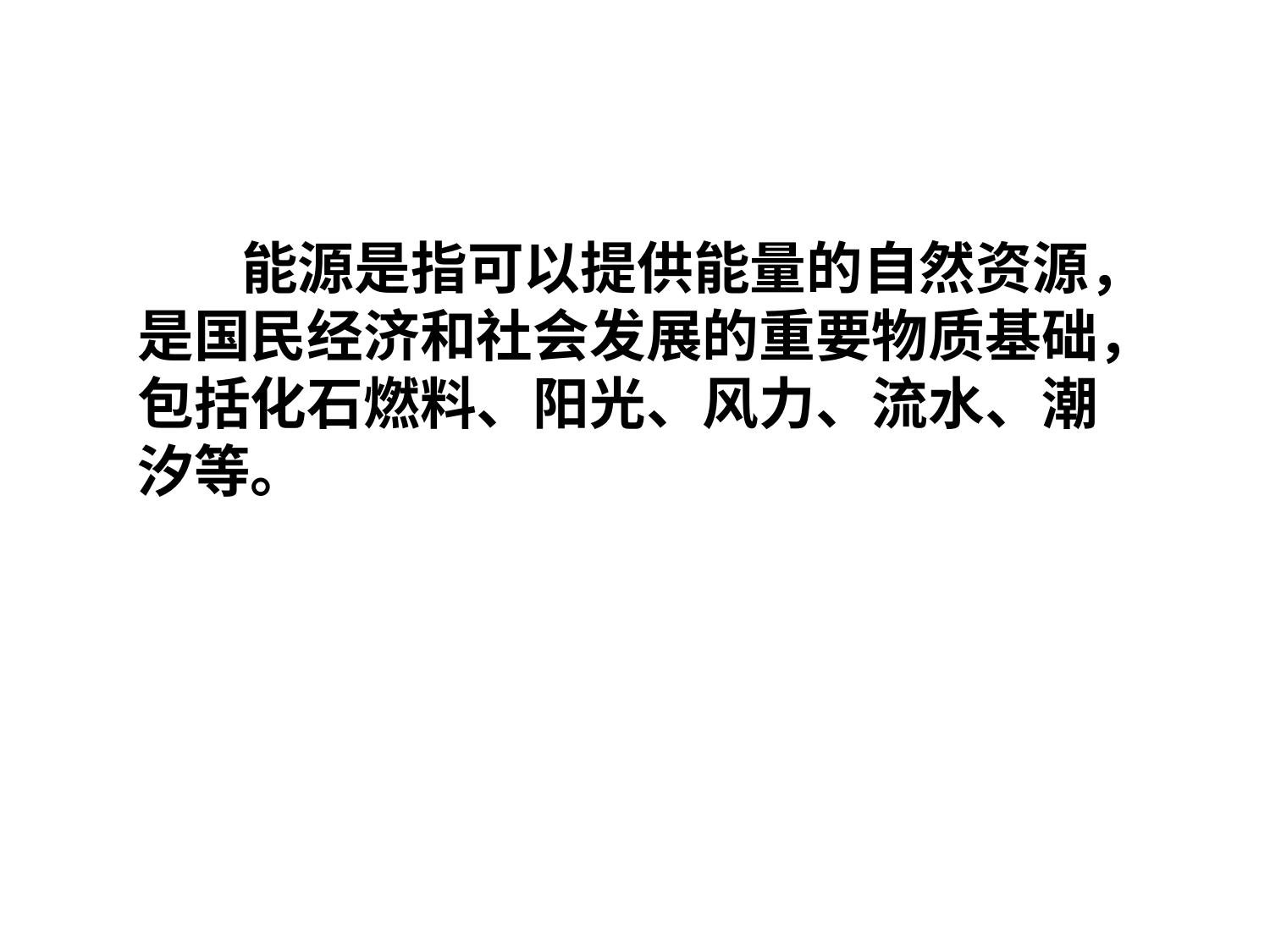

能源是指可以提供能量的自然资源，是国民经济和社会发展的重要物质基础，包括化石燃料、阳光、风力、流水、潮汐等。